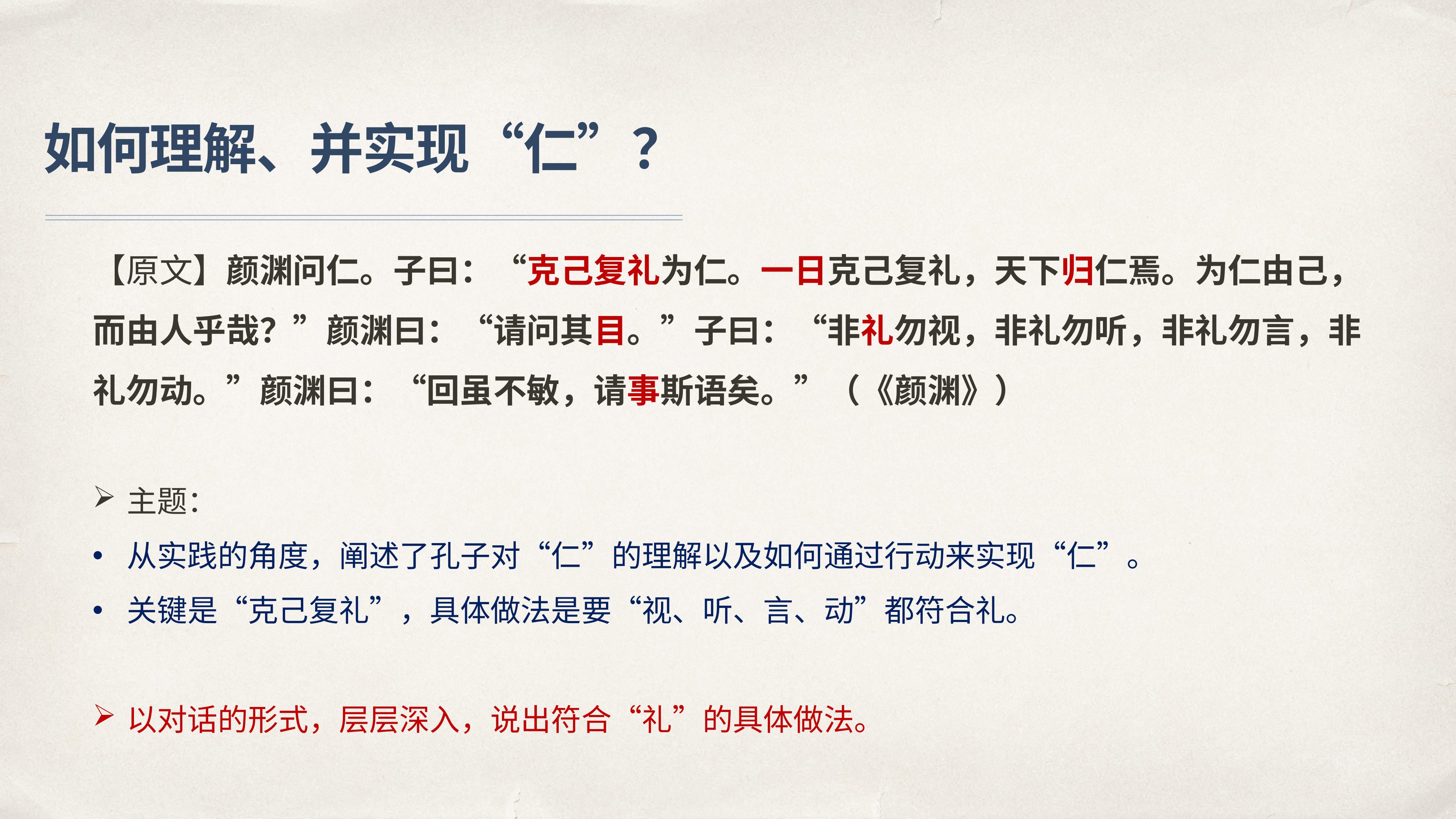

# 如何理解、并实现“仁”？

【原文】颜渊问仁。子曰：“克己复礼为仁。一日克己复礼，天下归仁焉。为仁由己，而由人乎哉？”颜渊曰：“请问其目。”子曰：“非礼勿视，非礼勿听，非礼勿言，非礼勿动。”颜渊曰：“回虽不敏，请事斯语矣。”（《颜渊》）

主题：
从实践的角度，阐述了孔子对“仁”的理解以及如何通过行动来实现“仁”。
关键是“克己复礼”，具体做法是要“视、听、言、动”都符合礼。

以对话的形式，层层深入，说出符合“礼”的具体做法。